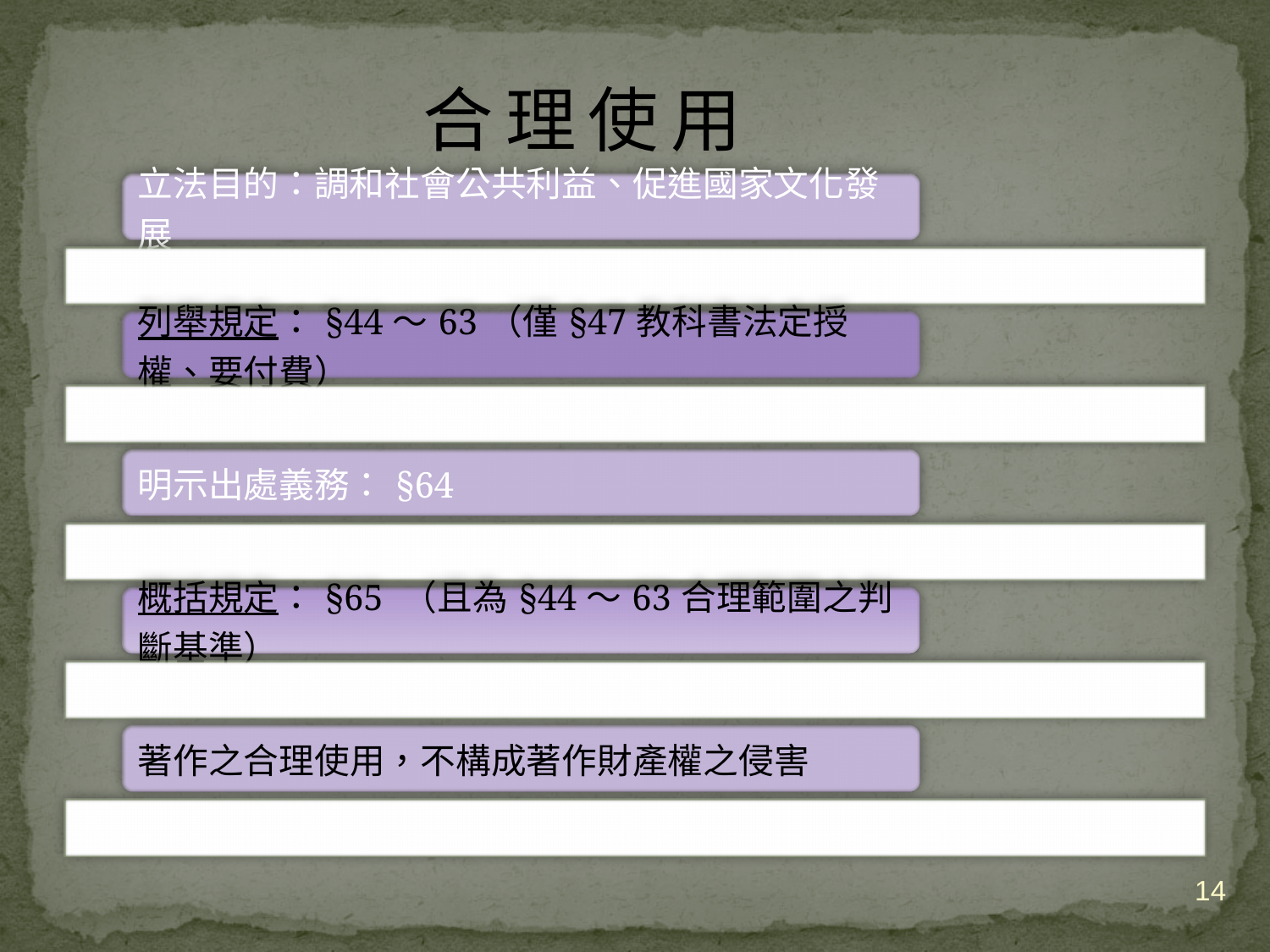

# 合 理 使 用
立法目的：調和社會公共利益、促進國家文化發展
列舉規定：§44～63（僅§47教科書法定授權、要付費）
明示出處義務：§64
著作之合理使用，不構成著作財產權之侵害
概括規定：§65 （且為§44～63合理範圍之判斷基準）
14